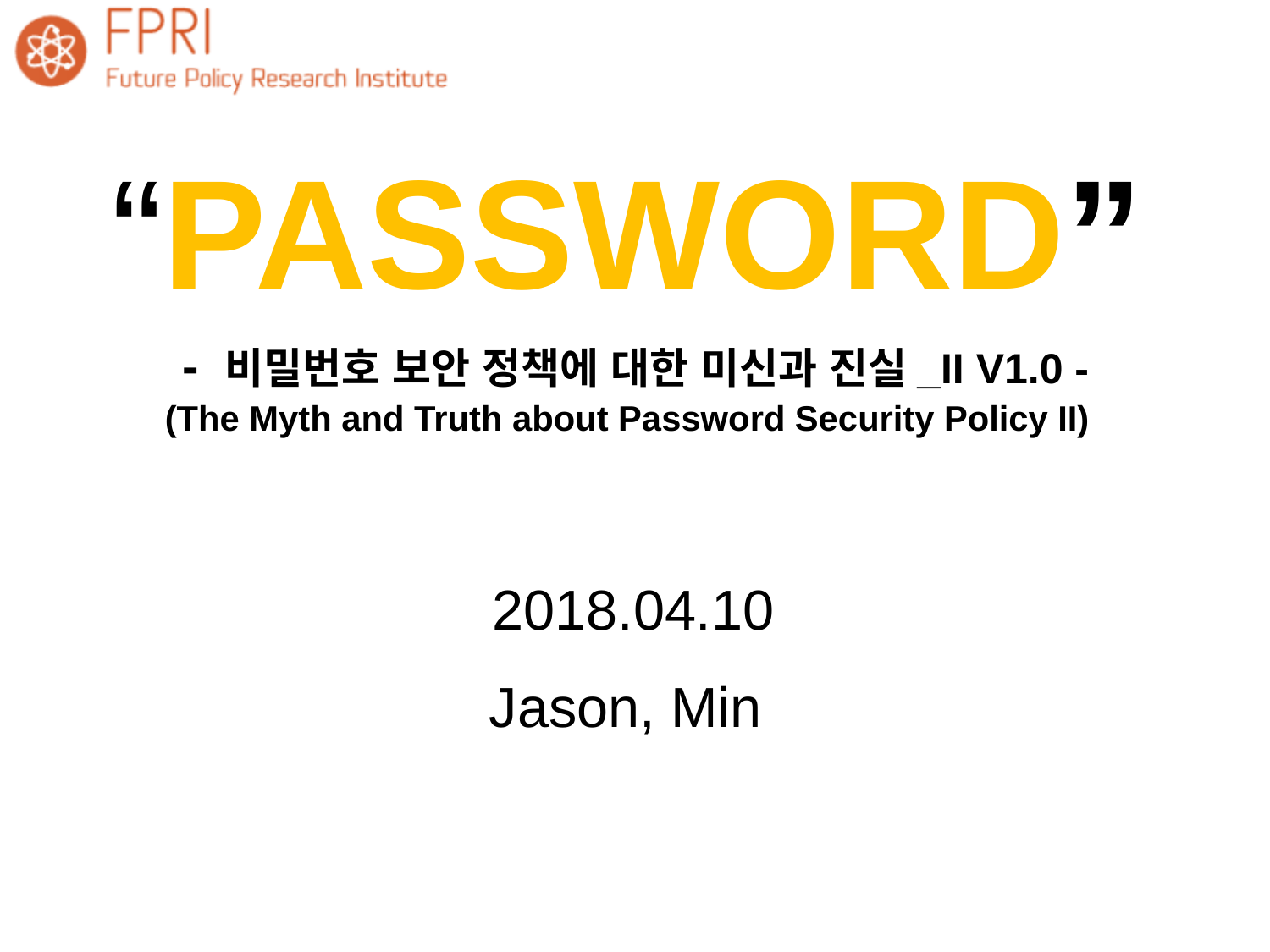

“PASSWORD”
 - 비밀번호 보안 정책에 대한 미신과 진실_II V1.0 -
(The Myth and Truth about Password Security Policy II)
2018.04.10

Jason, Min